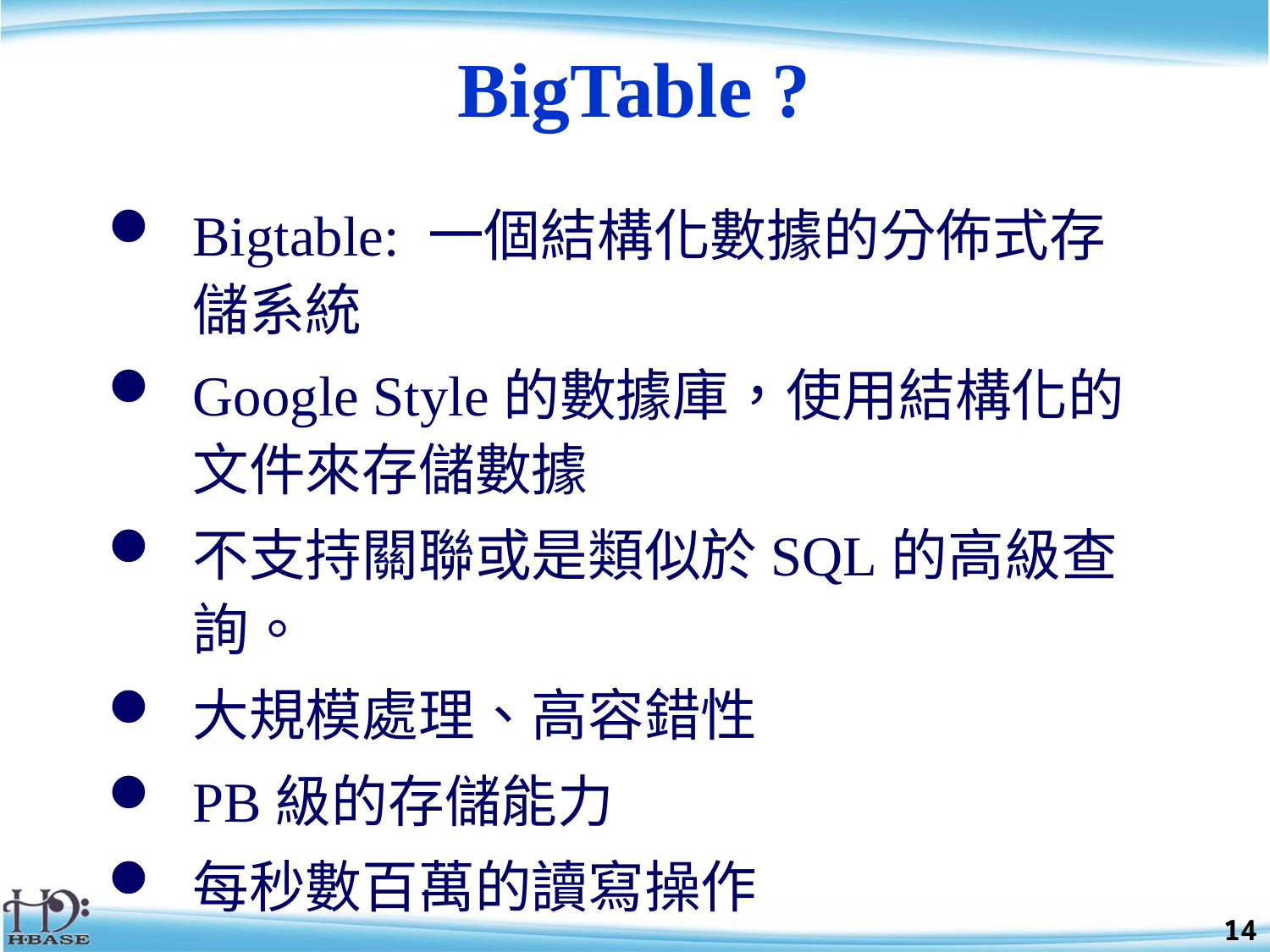

# BigTable ?
Bigtable: 一個結構化數據的分佈式存儲系統
Google Style的數據庫，使用結構化的文件來存儲數據
不支持關聯或是類似於SQL的高級查詢。
大規模處理、高容錯性
PB級的存儲能力
每秒數百萬的讀寫操作
14